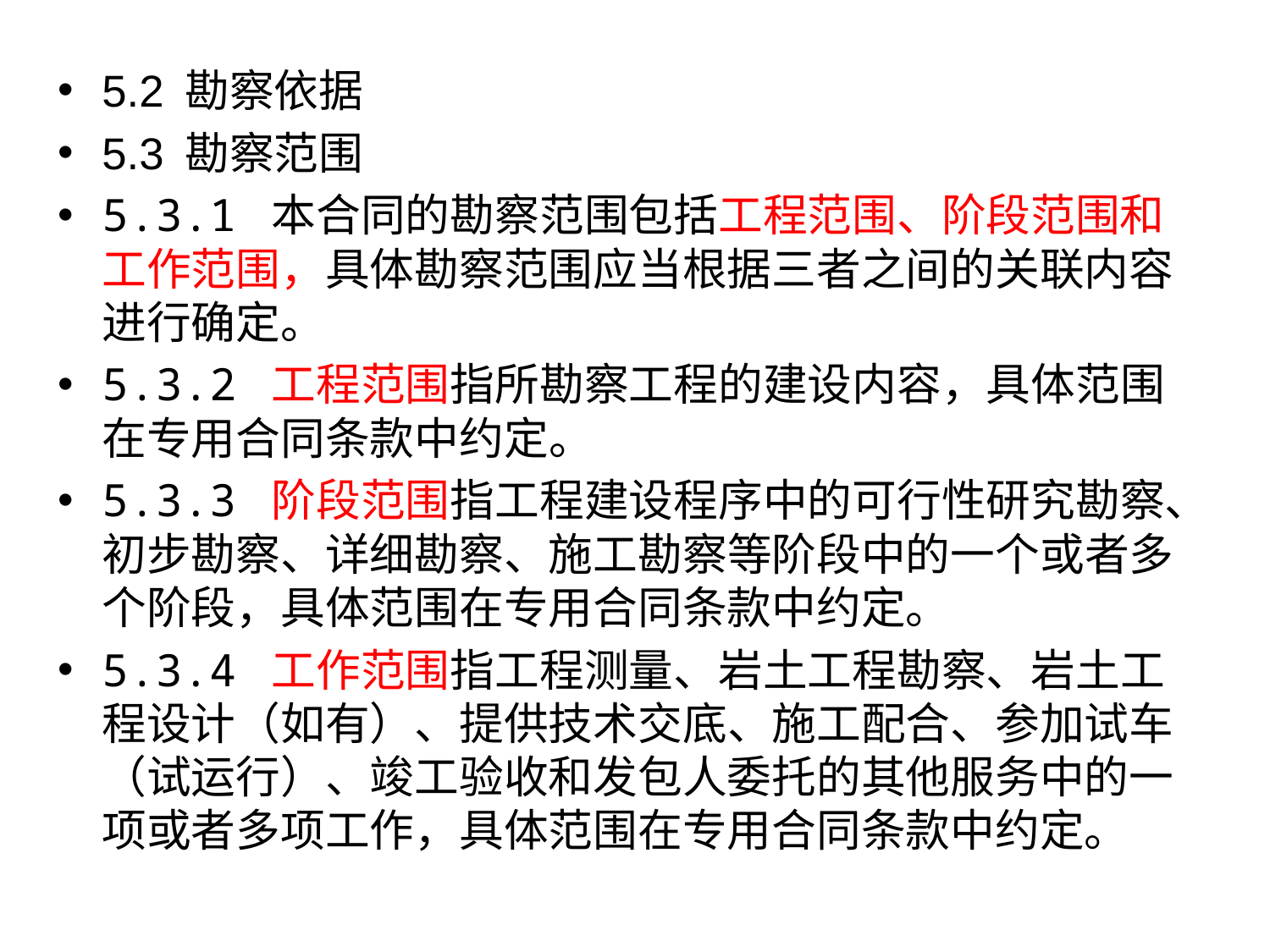

5.2 勘察依据
5.3 勘察范围
5.3.1 本合同的勘察范围包括工程范围、阶段范围和工作范围，具体勘察范围应当根据三者之间的关联内容进行确定。
5.3.2 工程范围指所勘察工程的建设内容，具体范围在专用合同条款中约定。
5.3.3 阶段范围指工程建设程序中的可行性研究勘察、初步勘察、详细勘察、施工勘察等阶段中的一个或者多个阶段，具体范围在专用合同条款中约定。
5.3.4 工作范围指工程测量、岩土工程勘察、岩土工程设计（如有）、提供技术交底、施工配合、参加试车（试运行）、竣工验收和发包人委托的其他服务中的一项或者多项工作，具体范围在专用合同条款中约定。